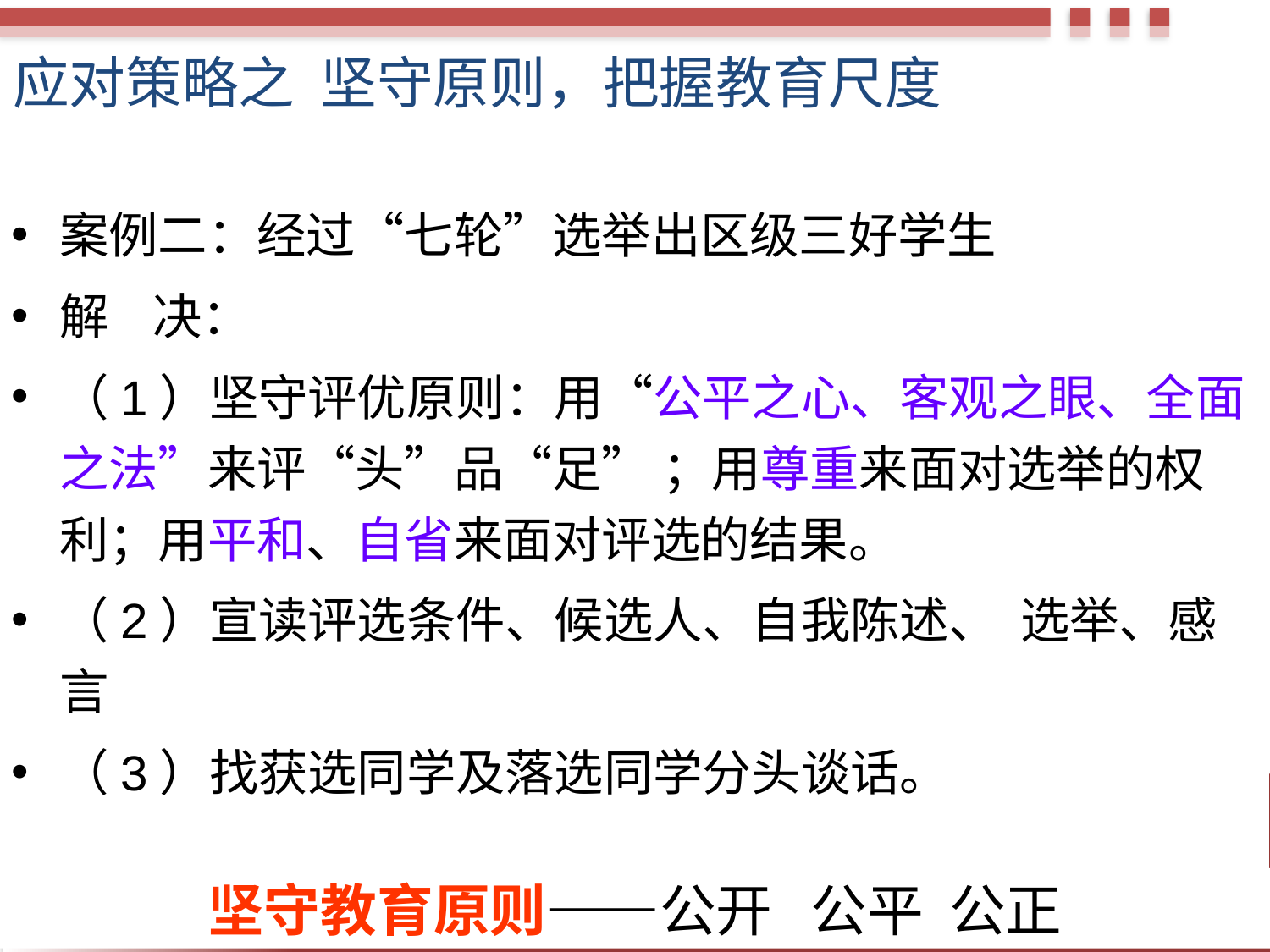

# 应对策略之  坚守原则，把握教育尺度
案例二：经过“七轮”选举出区级三好学生
解    决：
（1）坚守评优原则：用“公平之心、客观之眼、全面之法”来评“头”品“足” ；用尊重来面对选举的权利；用平和、自省来面对评选的结果。
（2）宣读评选条件、候选人、自我陈述、  选举、感言
（3）找获选同学及落选同学分头谈话。

坚守教育原则——公开   公平  公正